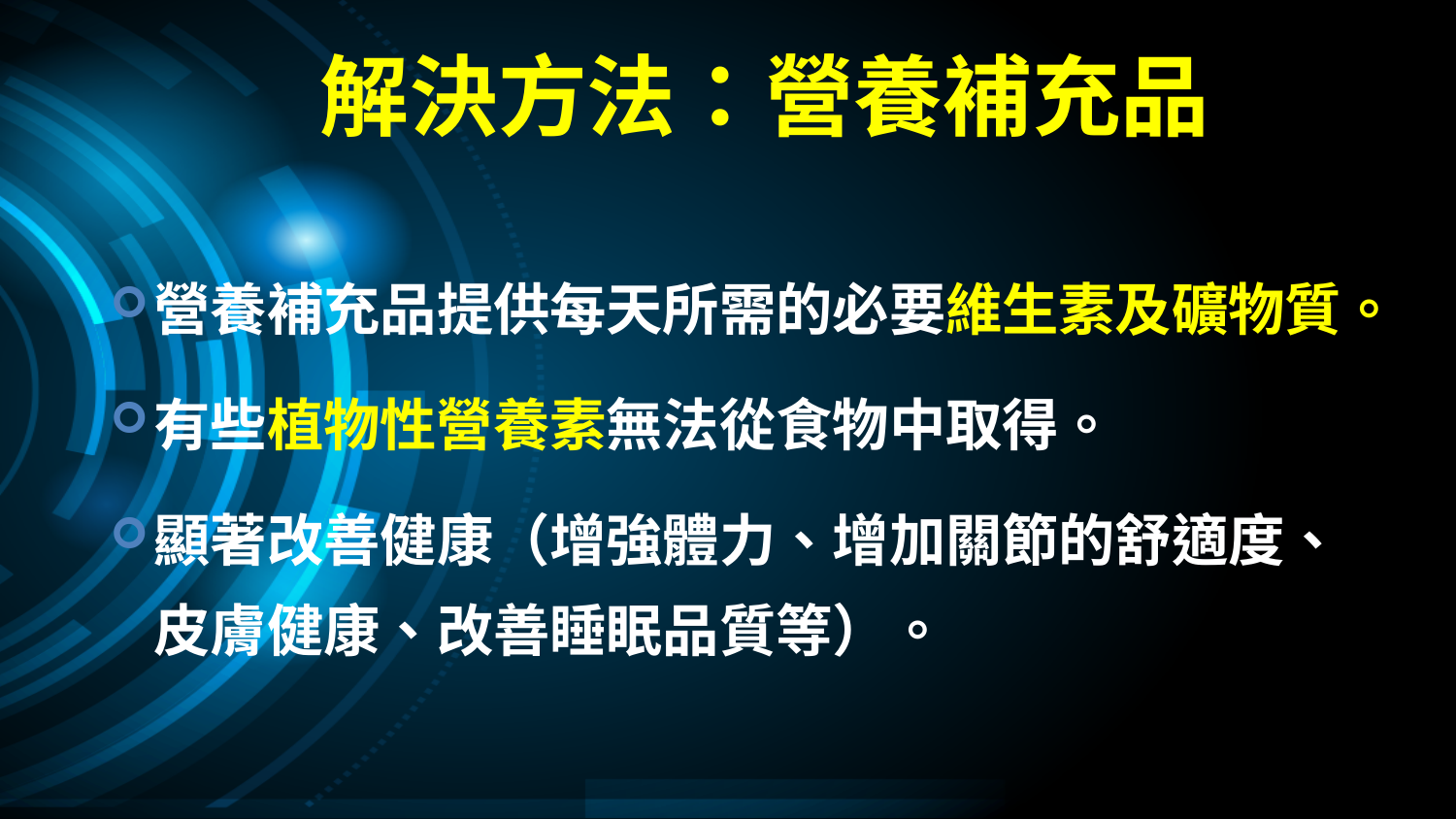

# 解決方法：營養補充品
營養補充品提供每天所需的必要維生素及礦物質。
有些植物性營養素無法從食物中取得。
顯著改善健康（增強體力、增加關節的舒適度、皮膚健康、改善睡眠品質等）。